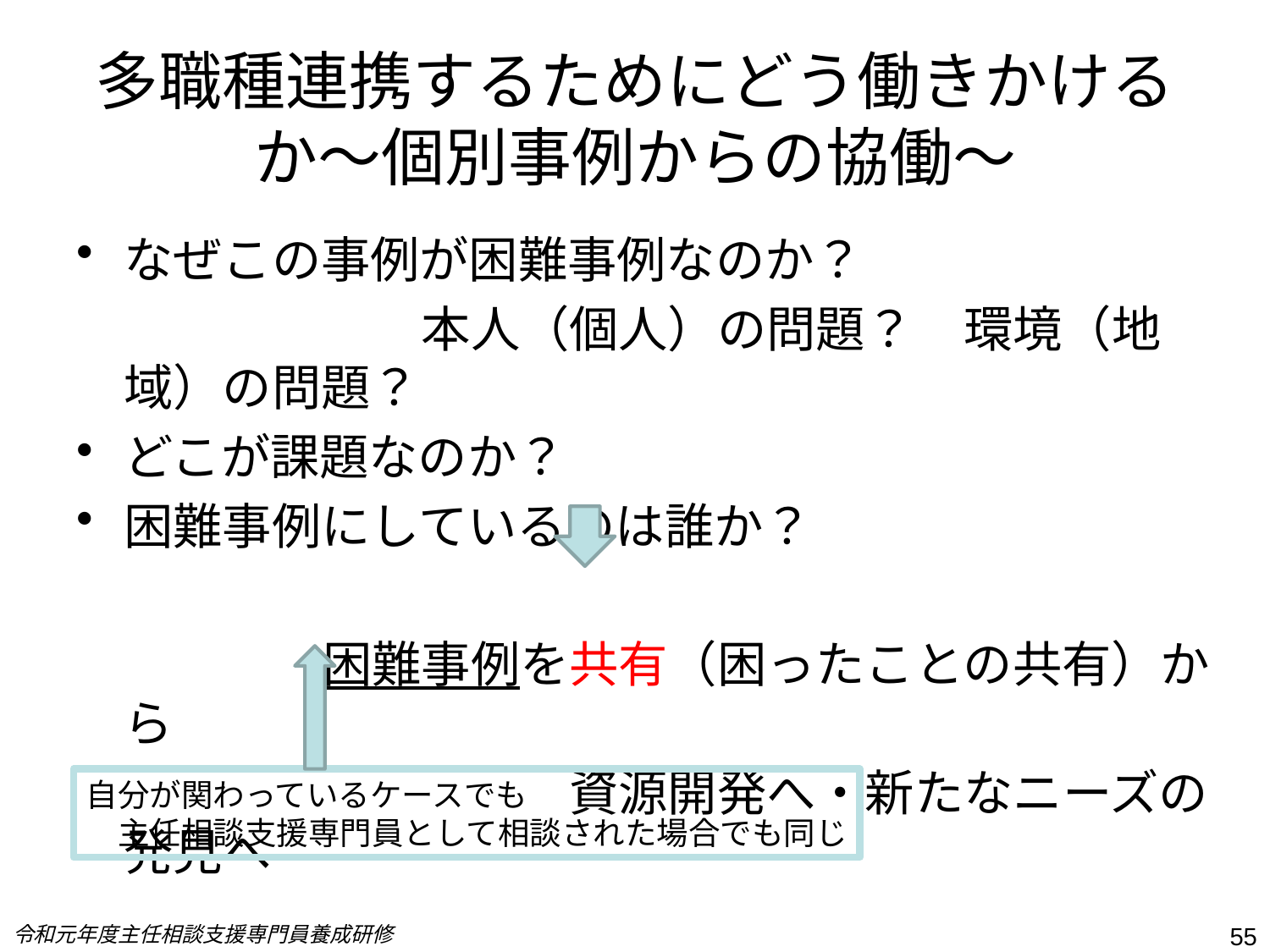

# 多職種連携するためにどう働きかけるか～個別事例からの協働～
なぜこの事例が困難事例なのか？
　　　　　　　本人（個人）の問題？　環境（地域）の問題？
どこが課題なのか？
困難事例にしているのは誰か？

　　　　　困難事例を共有（困ったことの共有）から
　　　　　　　　　　資源開発へ・新たなニーズの発見へ

自分が関わっているケースでも
　主任相談支援専門員として相談された場合でも同じ
令和元年度主任相談支援専門員養成研修
55